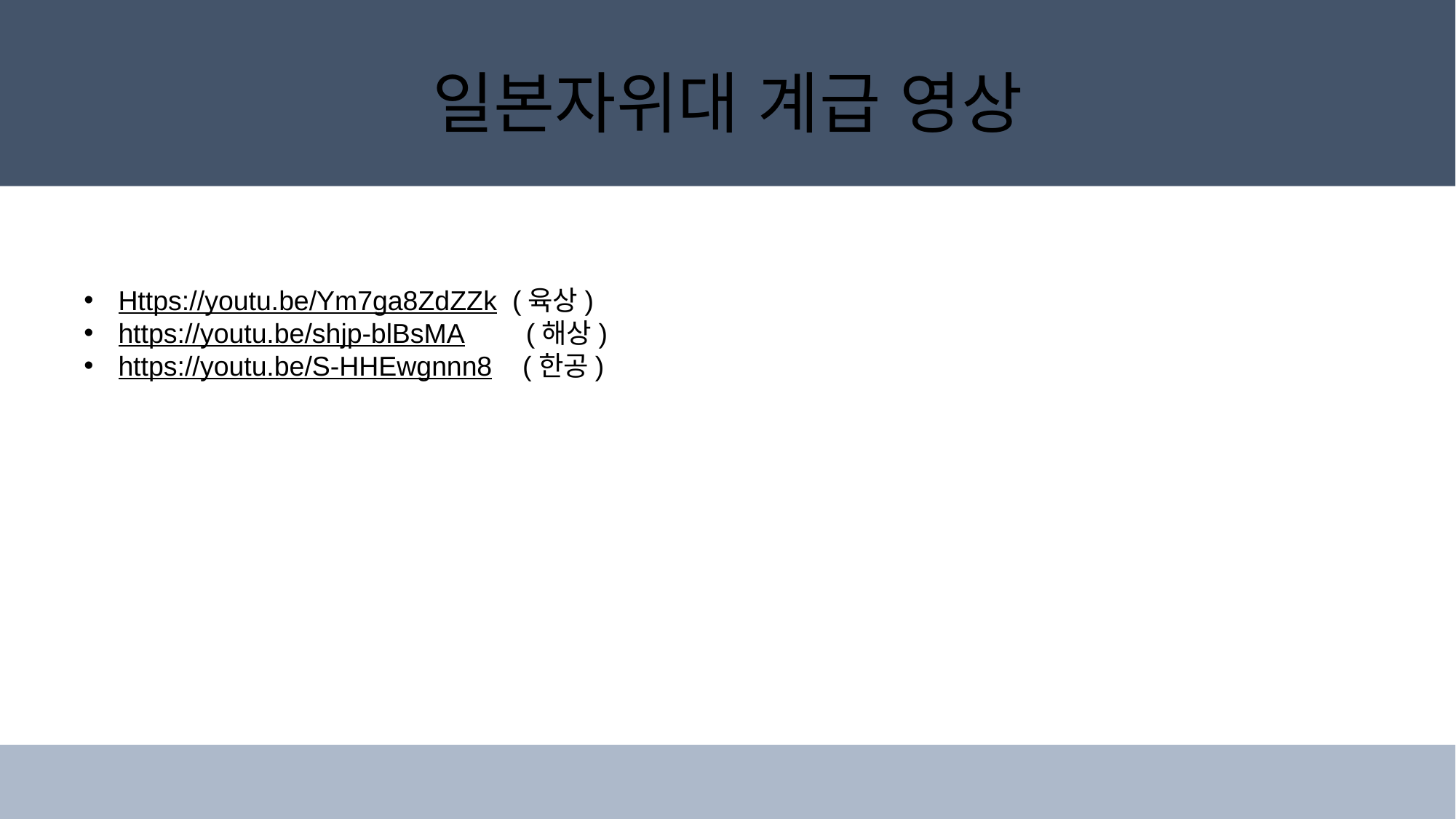

# 일본자위대 계급 영상

Https://youtu.be/Ym7ga8ZdZZk  (육상)
https://youtu.be/shjp-blBsMA        (해상)
https://youtu.be/S-HHEwgnnn8    (한공)